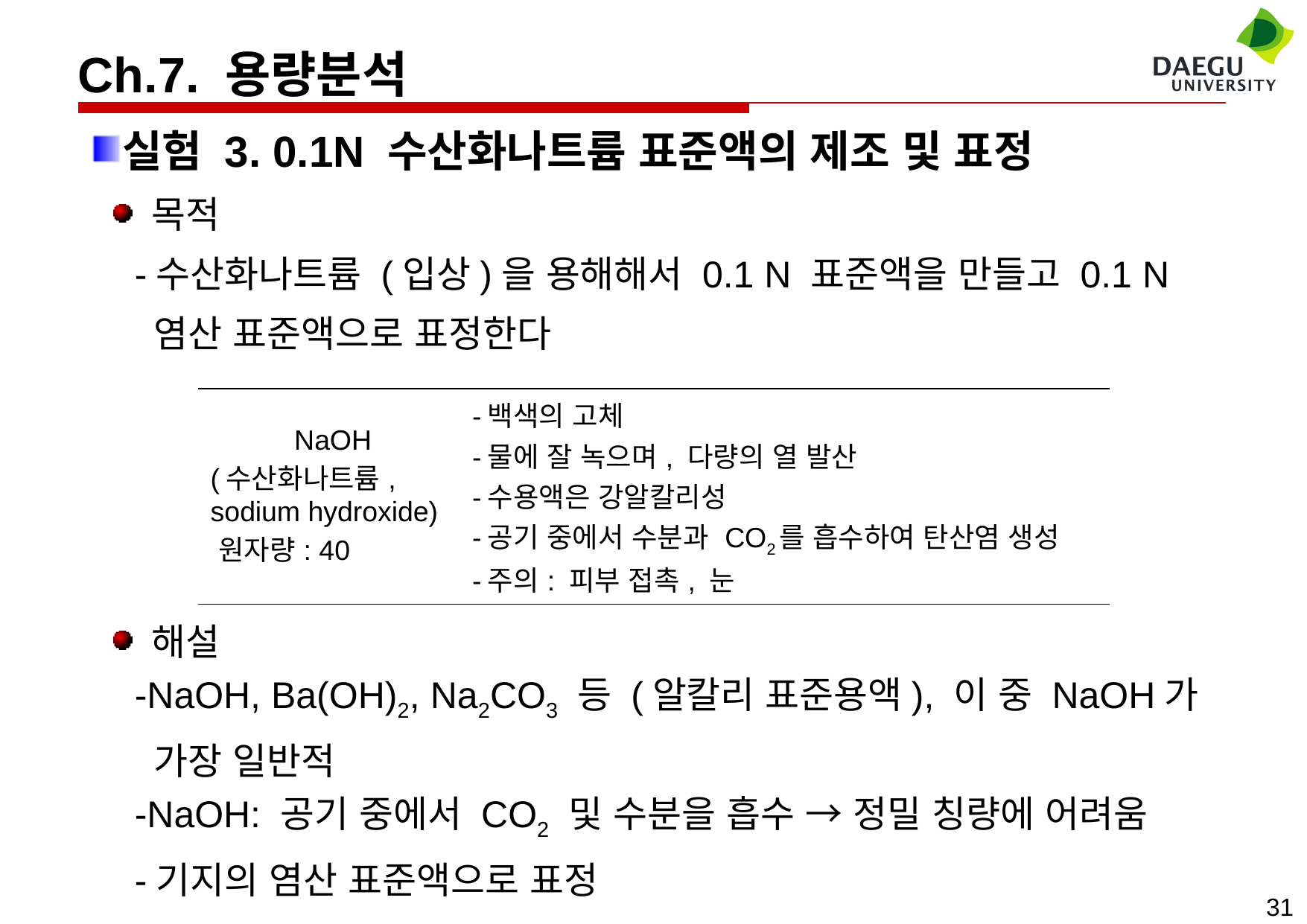

Ch.7. 용량분석
실험 3. 0.1N 수산화나트륨 표준액의 제조 및 표정
 목적
  -수산화나트륨 (입상)을 용해해서 0.1 N 표준액을 만들고 0.1 N
   염산 표준액으로 표정한다

 해설
  -NaOH, Ba(OH)2, Na2CO3 등 (알칼리 표준용액), 이 중 NaOH가
   가장 일반적
  -NaOH: 공기 중에서 CO2 및 수분을 흡수 → 정밀 칭량에 어려움
  -기지의 염산 표준액으로 표정
| NaOH (수산화나트륨, sodium hydroxide) 원자량: 40 | -백색의 고체 -물에 잘 녹으며, 다량의 열 발산 -수용액은 강알칼리성 -공기 중에서 수분과 CO2를 흡수하여 탄산염 생성 -주의: 피부 접촉, 눈 |
| --- | --- |
31